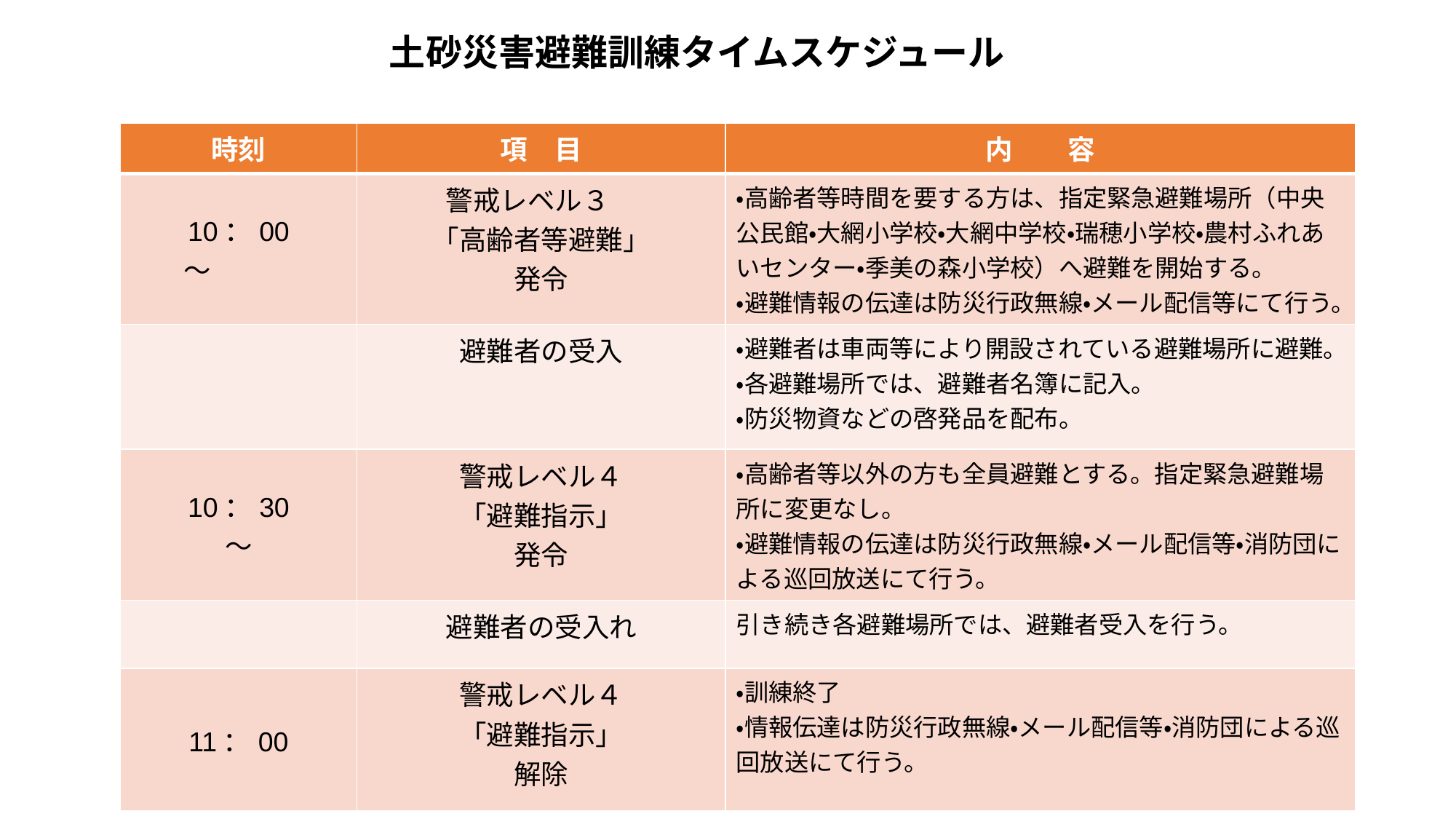

土砂災害避難訓練タイムスケジュール
| 時刻 | 項　目 | 内　　容 |
| --- | --- | --- |
| 10：00 ～ | 警戒レベル３　 「高齢者等避難」 発令 | ・高齢者等時間を要する方は、指定緊急避難場所（中央公民館・大網小学校・大網中学校・瑞穂小学校・農村ふれあいセンター・季美の森小学校）へ避難を開始する。 ・避難情報の伝達は防災行政無線・メール配信等にて行う。 |
|  | 避難者の受入 | ・避難者は車両等により開設されている避難場所に避難。 ・各避難場所では、避難者名簿に記入。 ・防災物資などの啓発品を配布。 |
| 10：30 ～ | 警戒レベル４ 「避難指示」 発令 | ・高齢者等以外の方も全員避難とする。指定緊急避難場所に変更なし。 ・避難情報の伝達は防災行政無線・メール配信等・消防団による巡回放送にて行う。 |
|  | 避難者の受入れ | 引き続き各避難場所では、避難者受入を行う。 |
| 11：00 | 警戒レベル４ 「避難指示」 解除 | ・訓練終了 ・情報伝達は防災行政無線・メール配信等・消防団による巡回放送にて行う。 |